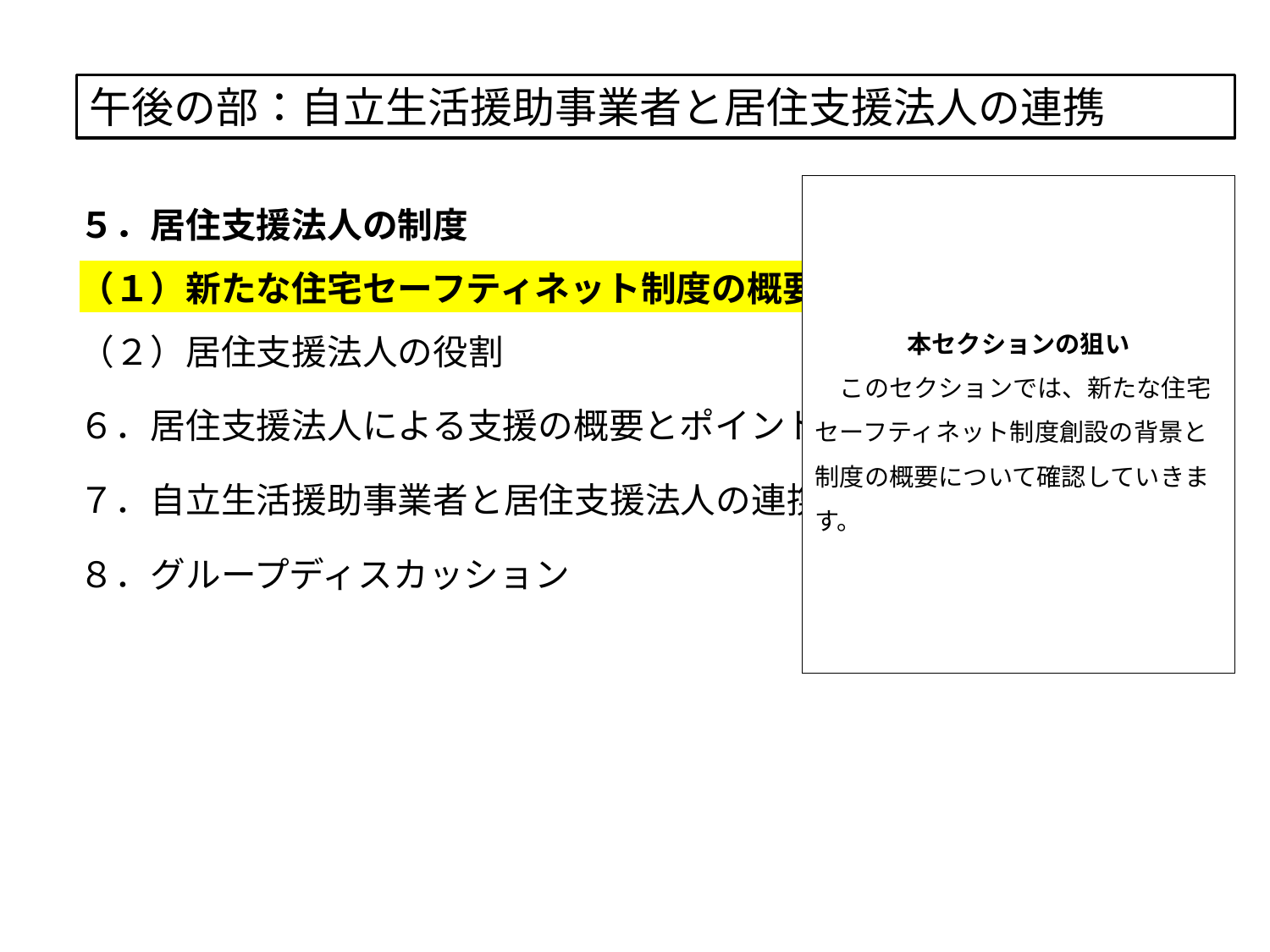

午後の部：自立生活援助事業者と居住支援法人の連携
５．居住支援法人の制度
（１）新たな住宅セーフティネット制度の概要
（２）居住支援法人の役割
６．居住支援法人による支援の概要とポイント
７．自立生活援助事業者と居住支援法人の連携
８．グループディスカッション
本セクションの狙い
　このセクションでは、新たな住宅セーフティネット制度創設の背景と制度の概要について確認していきます。